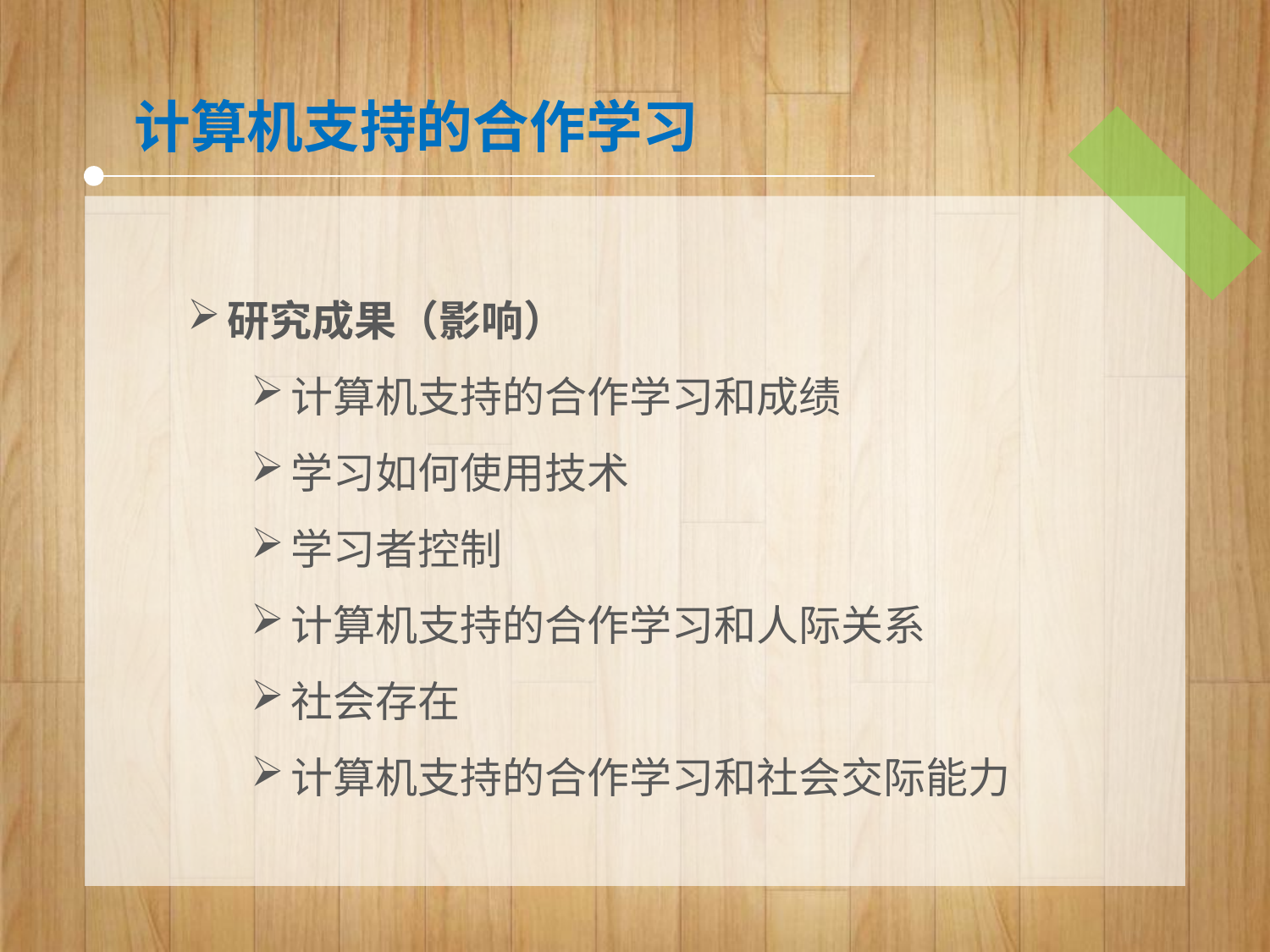

计算机支持的合作学习

研究成果（影响）
计算机支持的合作学习和成绩
学习如何使用技术
学习者控制
计算机支持的合作学习和人际关系
社会存在
计算机支持的合作学习和社会交际能力